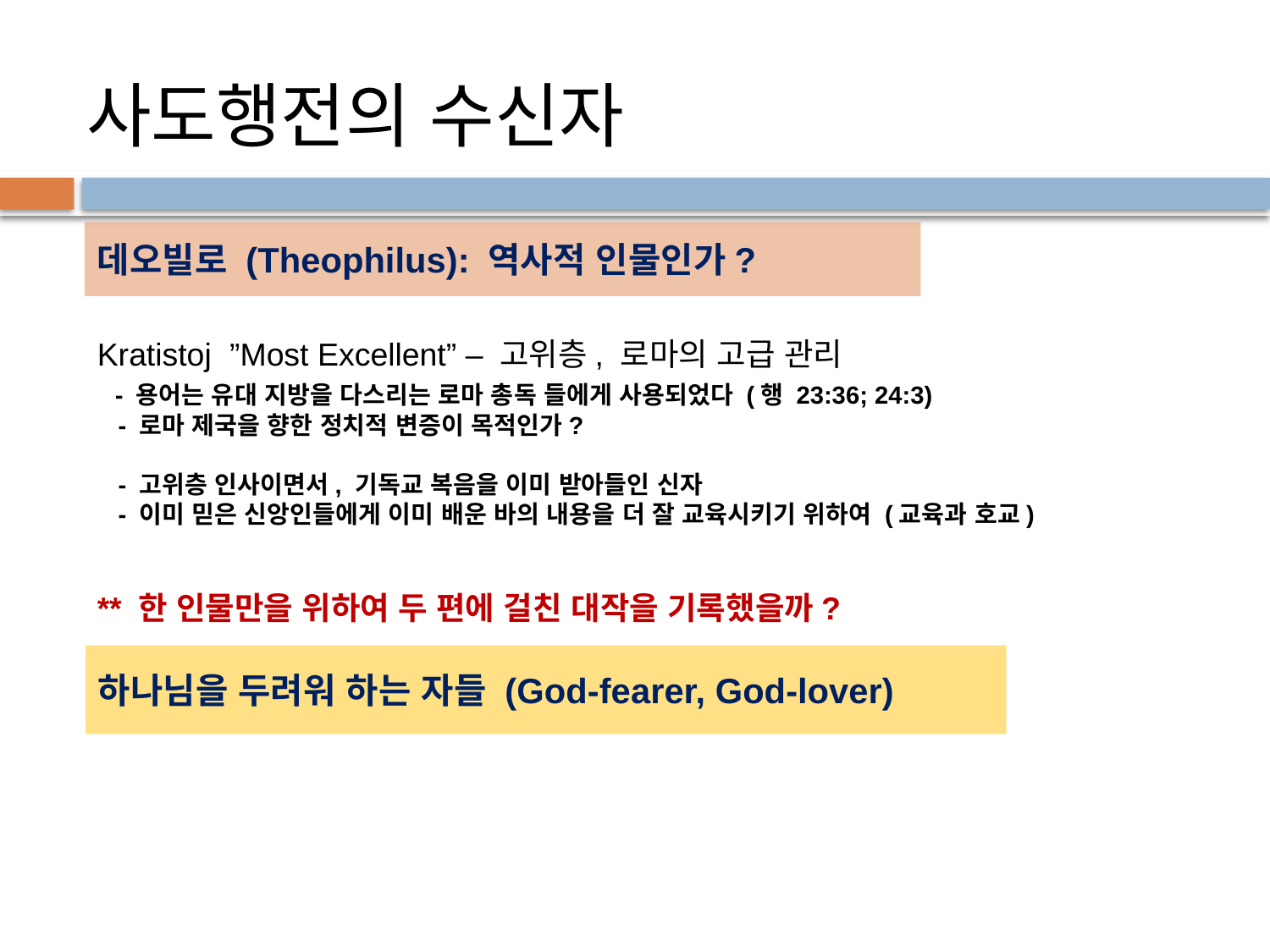

# 사도행전의 수신자
데오빌로 (Theophilus): 역사적 인물인가?
Kratistoj  ”Most Excellent” – 고위층, 로마의 고급 관리
  - 용어는 유대 지방을 다스리는 로마 총독 들에게 사용되었다 (행 23:36; 24:3)
   - 로마 제국을 향한 정치적 변증이 목적인가?

   - 고위층 인사이면서, 기독교 복음을 이미 받아들인 신자
   - 이미 믿은 신앙인들에게 이미 배운 바의 내용을 더 잘 교육시키기 위하여 (교육과 호교)

** 한 인물만을 위하여 두 편에 걸친 대작을 기록했을까?
하나님을 두려워 하는 자들 (God-fearer, God-lover)